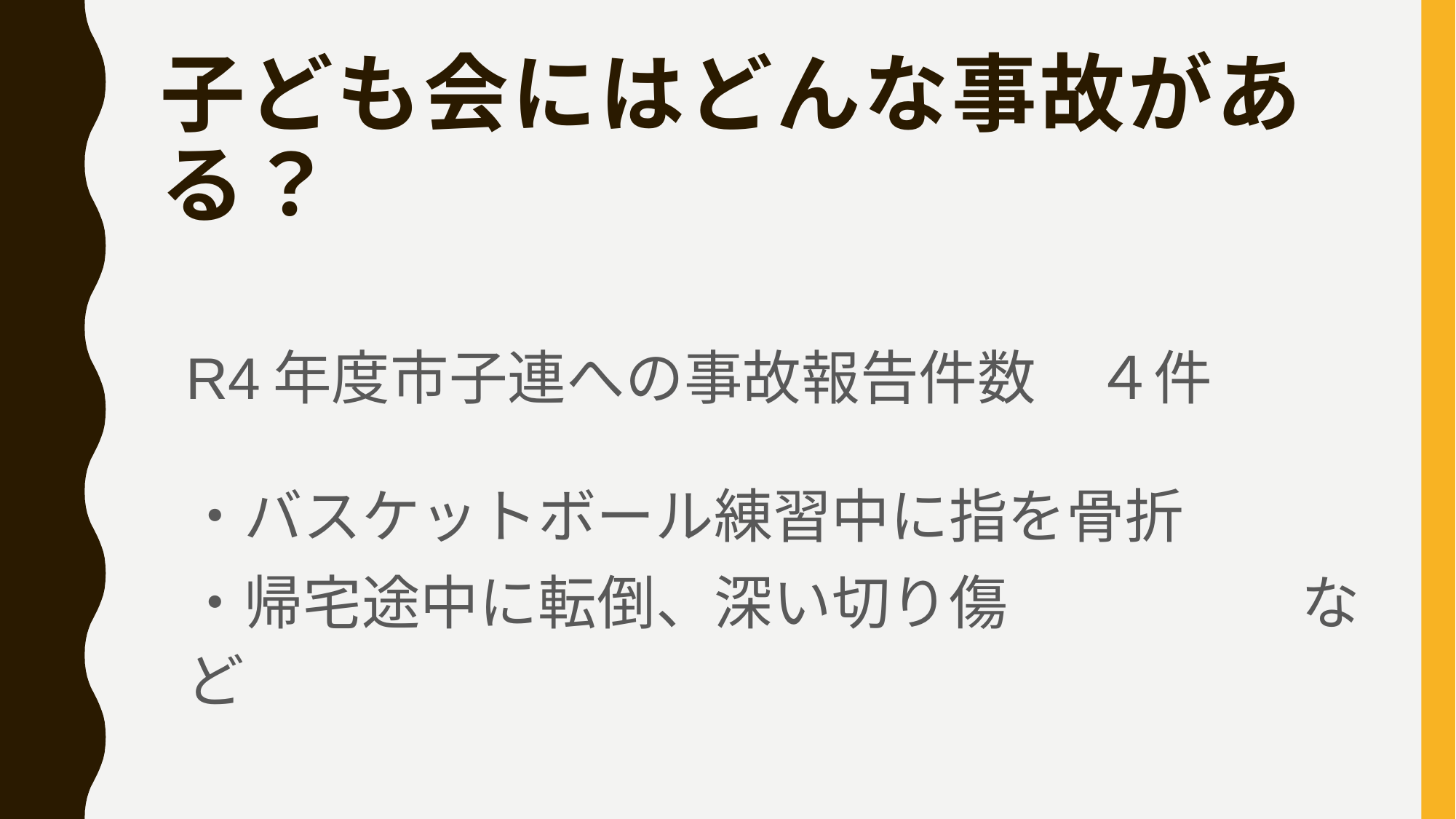

# 子ども会にはどんな事故がある？
R4年度市子連への事故報告件数　４件

・バスケットボール練習中に指を骨折
・帰宅途中に転倒、深い切り傷　　　　　など